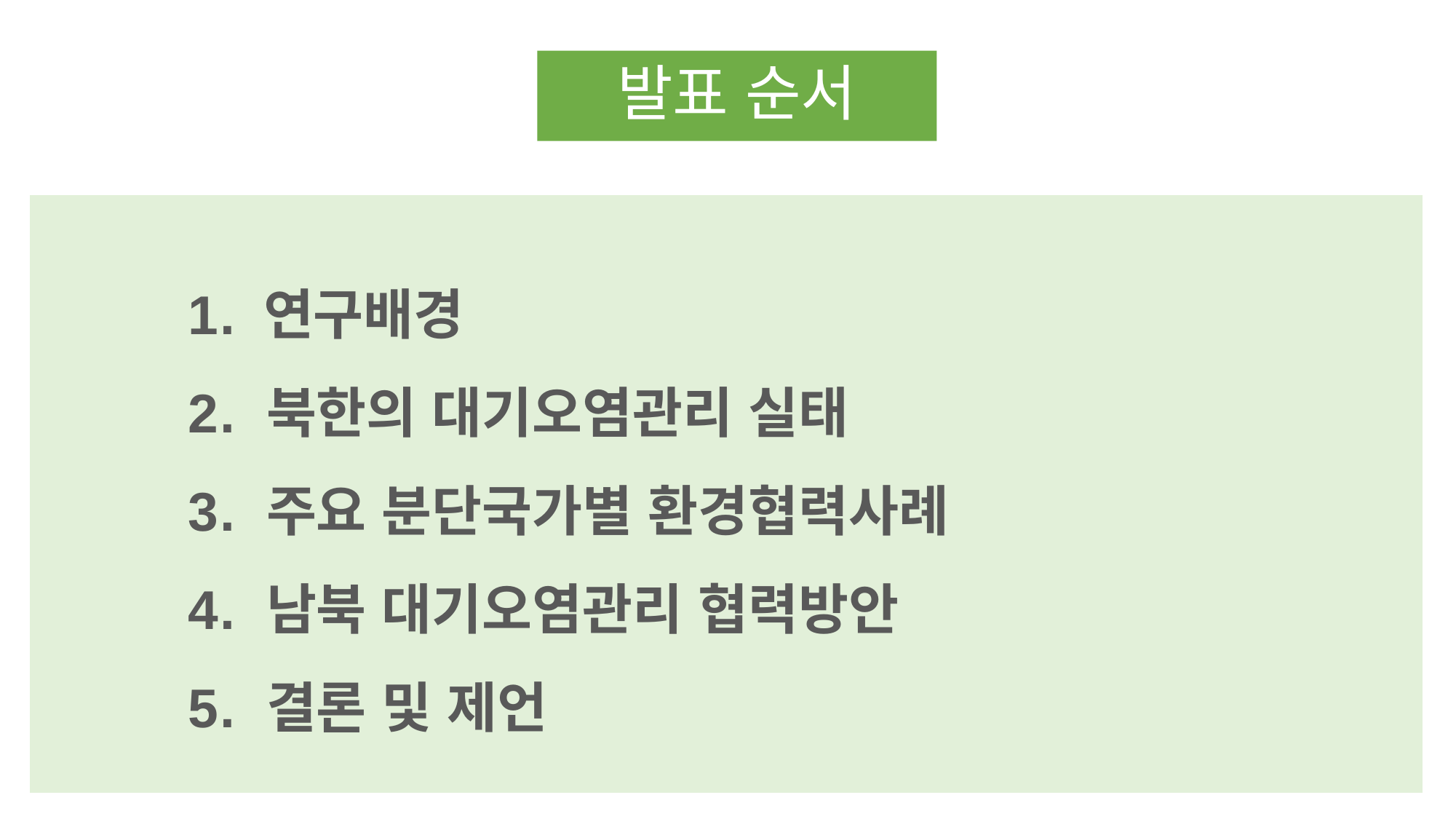

# 발표 순서

 연구배경
 북한의 대기오염관리 실태
 주요 분단국가별 환경협력사례
 남북 대기오염관리 협력방안
 결론 및 제언